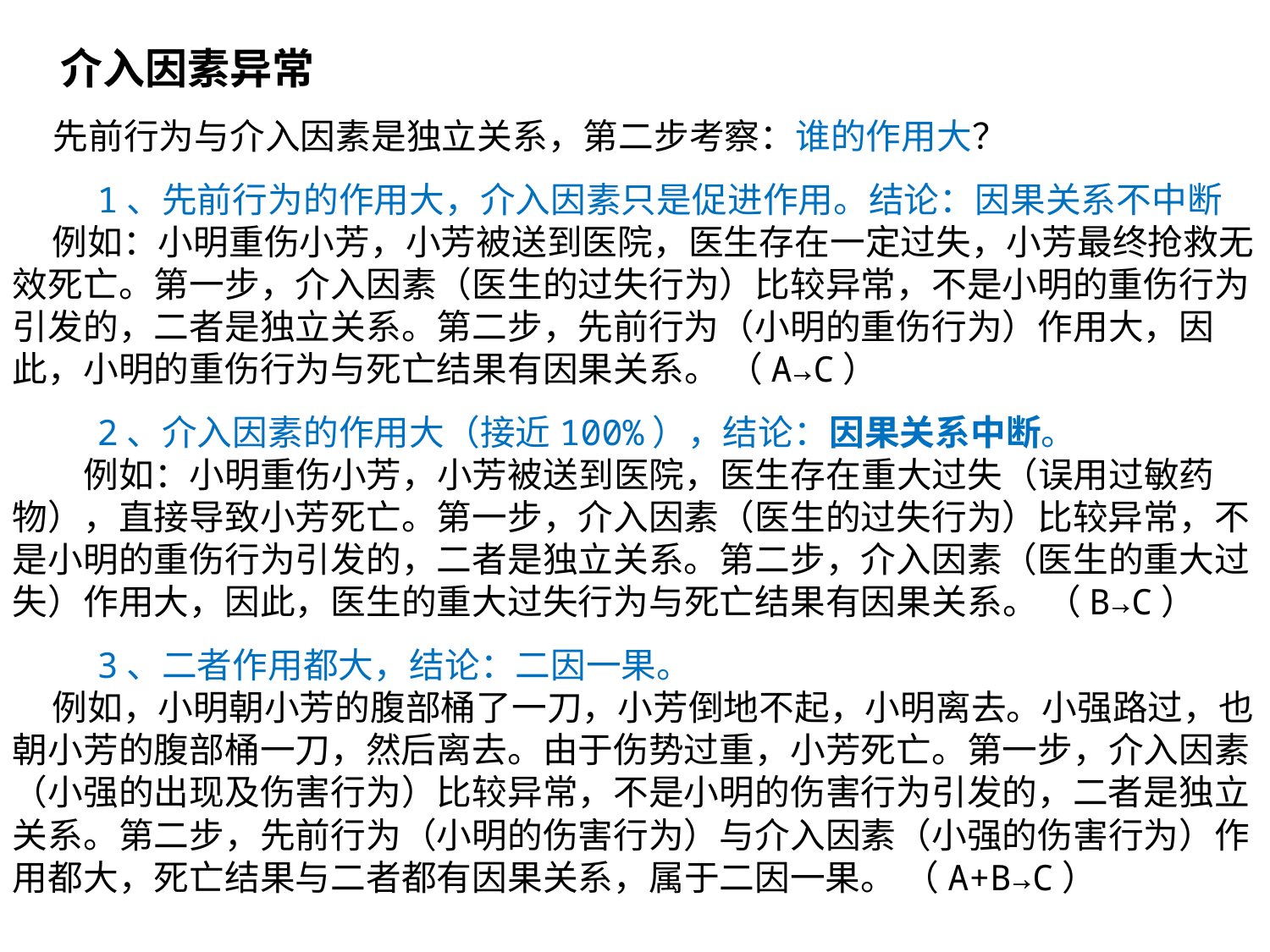

介入因素异常

    先前行为与介入因素是独立关系，第二步考察：谁的作用大？

    1、先前行为的作用大，介入因素只是促进作用。结论：因果关系不中断
    例如：小明重伤小芳，小芳被送到医院，医生存在一定过失，小芳最终抢救无效死亡。第一步，介入因素（医生的过失行为）比较异常，不是小明的重伤行为引发的，二者是独立关系。第二步，先前行为（小明的重伤行为）作用大，因此，小明的重伤行为与死亡结果有因果关系。 （A→C）

    2、介入因素的作用大（接近100%），结论：因果关系中断。
        例如：小明重伤小芳，小芳被送到医院，医生存在重大过失（误用过敏药物），直接导致小芳死亡。第一步，介入因素（医生的过失行为）比较异常，不是小明的重伤行为引发的，二者是独立关系。第二步，介入因素（医生的重大过失）作用大，因此，医生的重大过失行为与死亡结果有因果关系。 （B→C）

    3、二者作用都大，结论：二因一果。
    例如，小明朝小芳的腹部桶了一刀，小芳倒地不起，小明离去。小强路过，也朝小芳的腹部桶一刀，然后离去。由于伤势过重，小芳死亡。第一步，介入因素（小强的出现及伤害行为）比较异常，不是小明的伤害行为引发的，二者是独立关系。第二步，先前行为（小明的伤害行为）与介入因素（小强的伤害行为）作用都大，死亡结果与二者都有因果关系，属于二因一果。 （A+B→C）